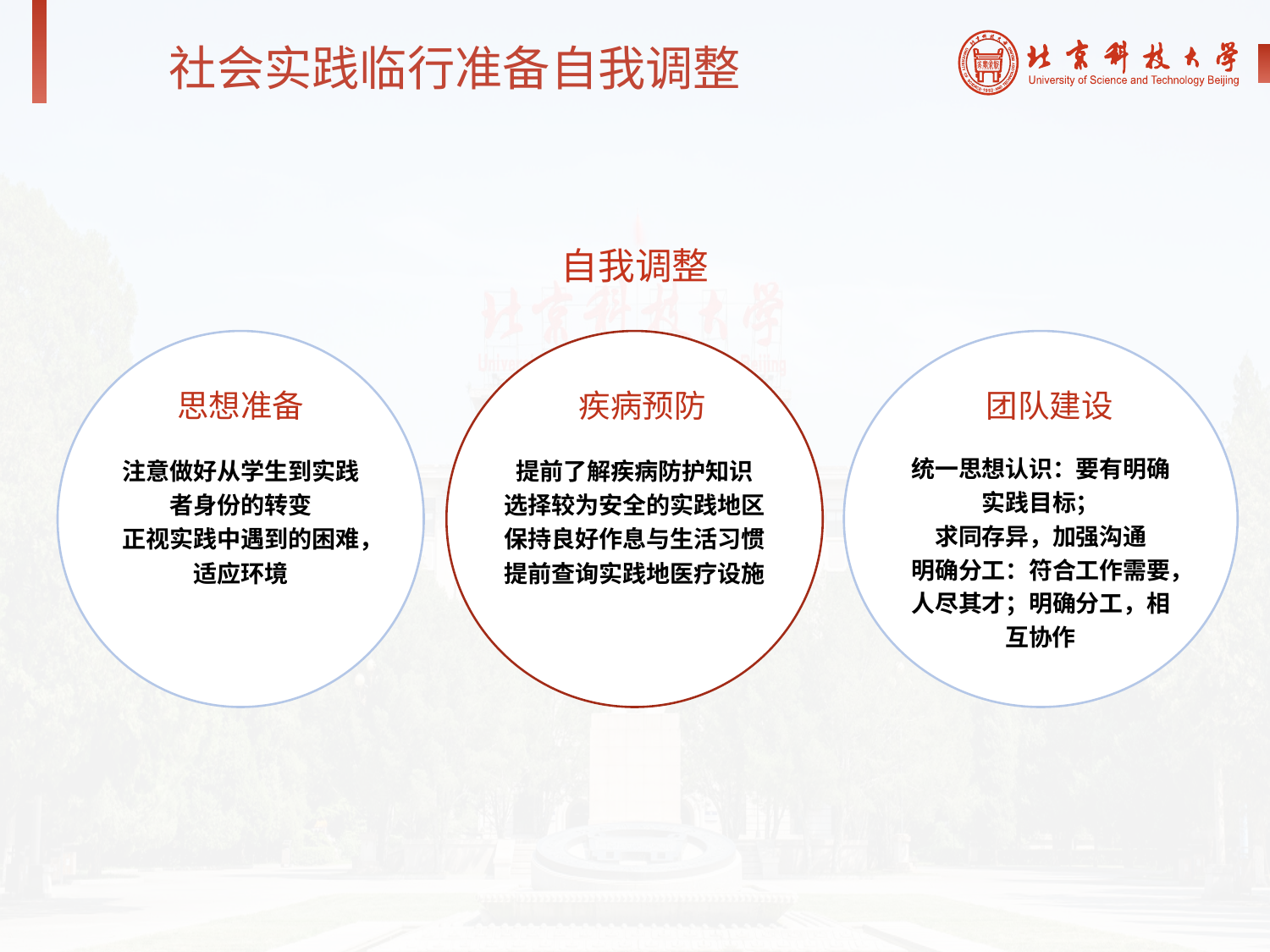

社会实践临行准备自我调整
自我调整
注意做好从学生到实践者身份的转变
正视实践中遇到的困难，适应环境
提前了解疾病防护知识
选择较为安全的实践地区
保持良好作息与生活习惯
提前查询实践地医疗设施

统一思想认识：要有明确实践目标；
求同存异，加强沟通
明确分工：符合工作需要，人尽其才；明确分工，相互协作
团队建设

思想准备
疾病预防